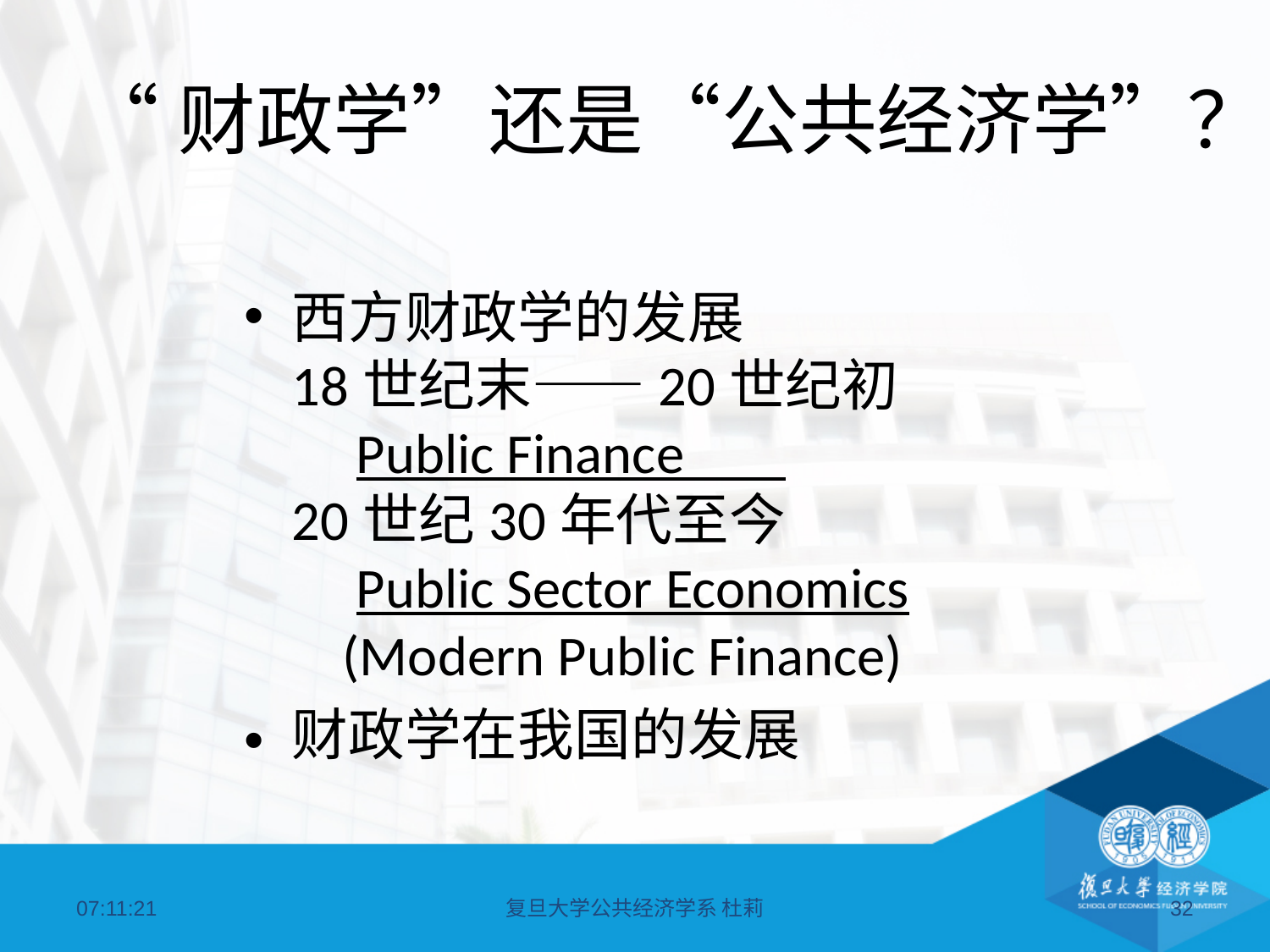

# “财政学”还是“公共经济学”？
西方财政学的发展
18世纪末——20世纪初
    Public Finance
20世纪30年代至今
    Public Sector Economics
    (Modern Public Finance)
财政学在我国的发展
07:11:21
复旦大学公共经济学系 杜莉
32